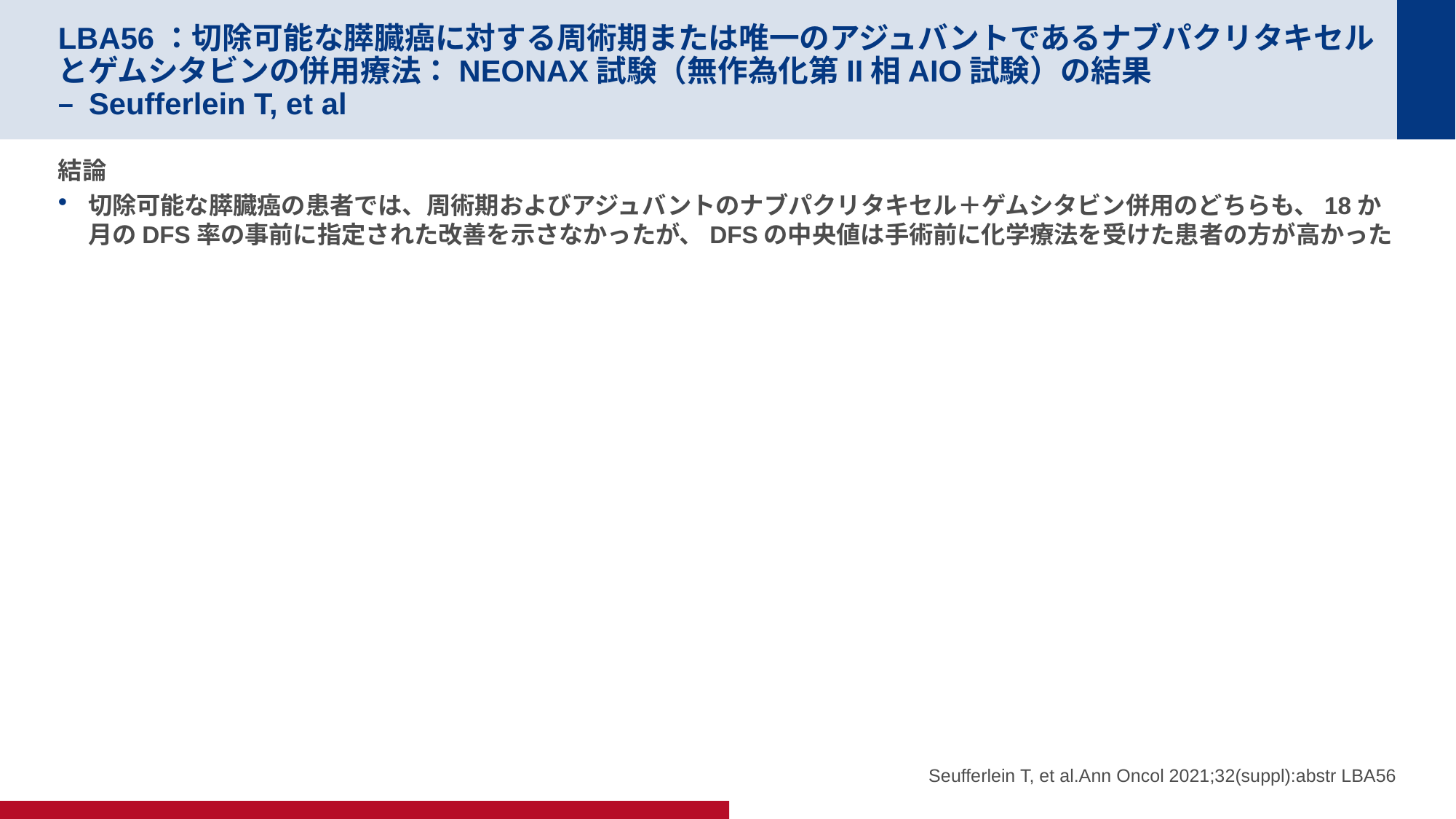

# LBA56：切除可能な膵臓癌に対する周術期または唯一のアジュバントであるナブパクリタキセルとゲムシタビンの併用療法：NEONAX試験（無作為化第II相AIO試験）の結果 – Seufferlein T, et al
結論
切除可能な膵臓癌の患者では、周術期およびアジュバントのナブパクリタキセル＋ゲムシタビン併用のどちらも、18か月のDFS率の事前に指定された改善を示さなかったが、DFSの中央値は手術前に化学療法を受けた患者の方が高かった
Seufferlein T, et al.Ann Oncol 2021;32(suppl):abstr LBA56